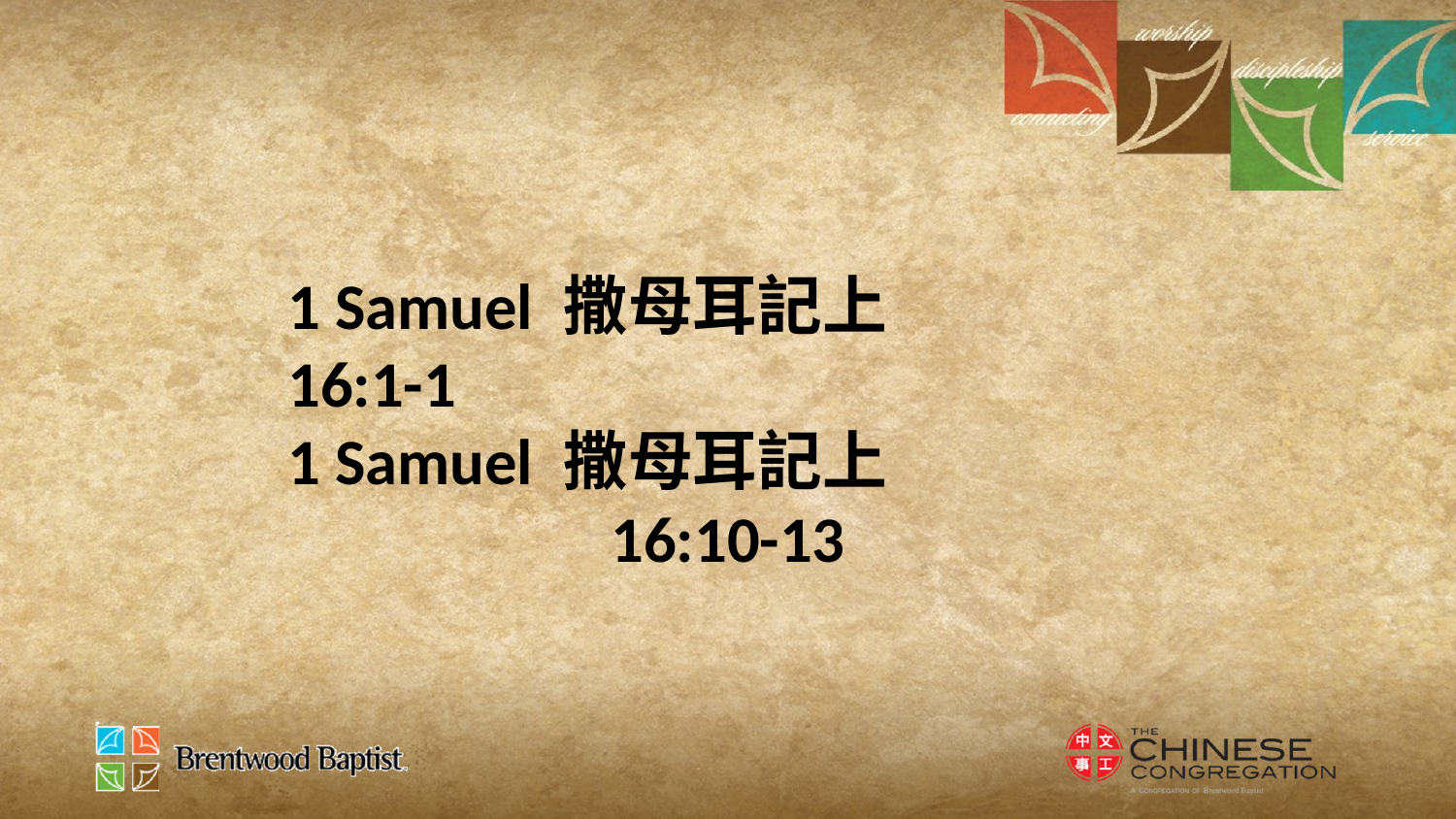

1 Samuel 撒母耳記上
16:1-1
1 Samuel 撒母耳記上
16:10-13